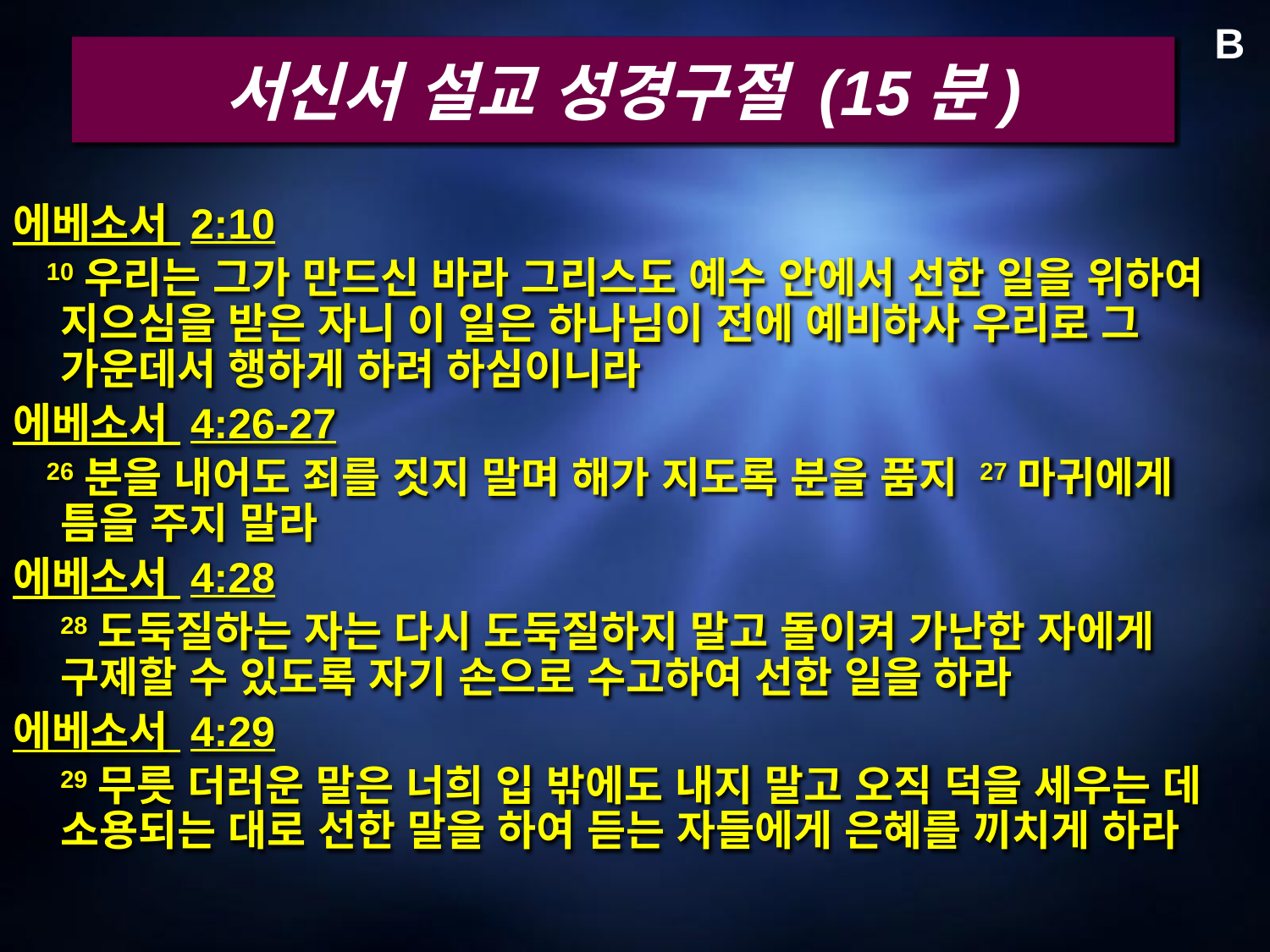

B
# 서신서 설교 성경구절 (15분)
에베소서 2:10
     10우리는 그가 만드신 바라 그리스도 예수 안에서 선한 일을 위하여 지으심을 받은 자니 이 일은 하나님이 전에 예비하사 우리로 그 가운데서 행하게 하려 하심이니라
에베소서 4:26-27
     26분을 내어도 죄를 짓지 말며 해가 지도록 분을 품지 27마귀에게 틈을 주지 말라
에베소서 4:28
	28도둑질하는 자는 다시 도둑질하지 말고 돌이켜 가난한 자에게 구제할 수 있도록 자기 손으로 수고하여 선한 일을 하라
에베소서 4:29
	29무릇 더러운 말은 너희 입 밖에도 내지 말고 오직 덕을 세우는 데 소용되는 대로 선한 말을 하여 듣는 자들에게 은혜를 끼치게 하라